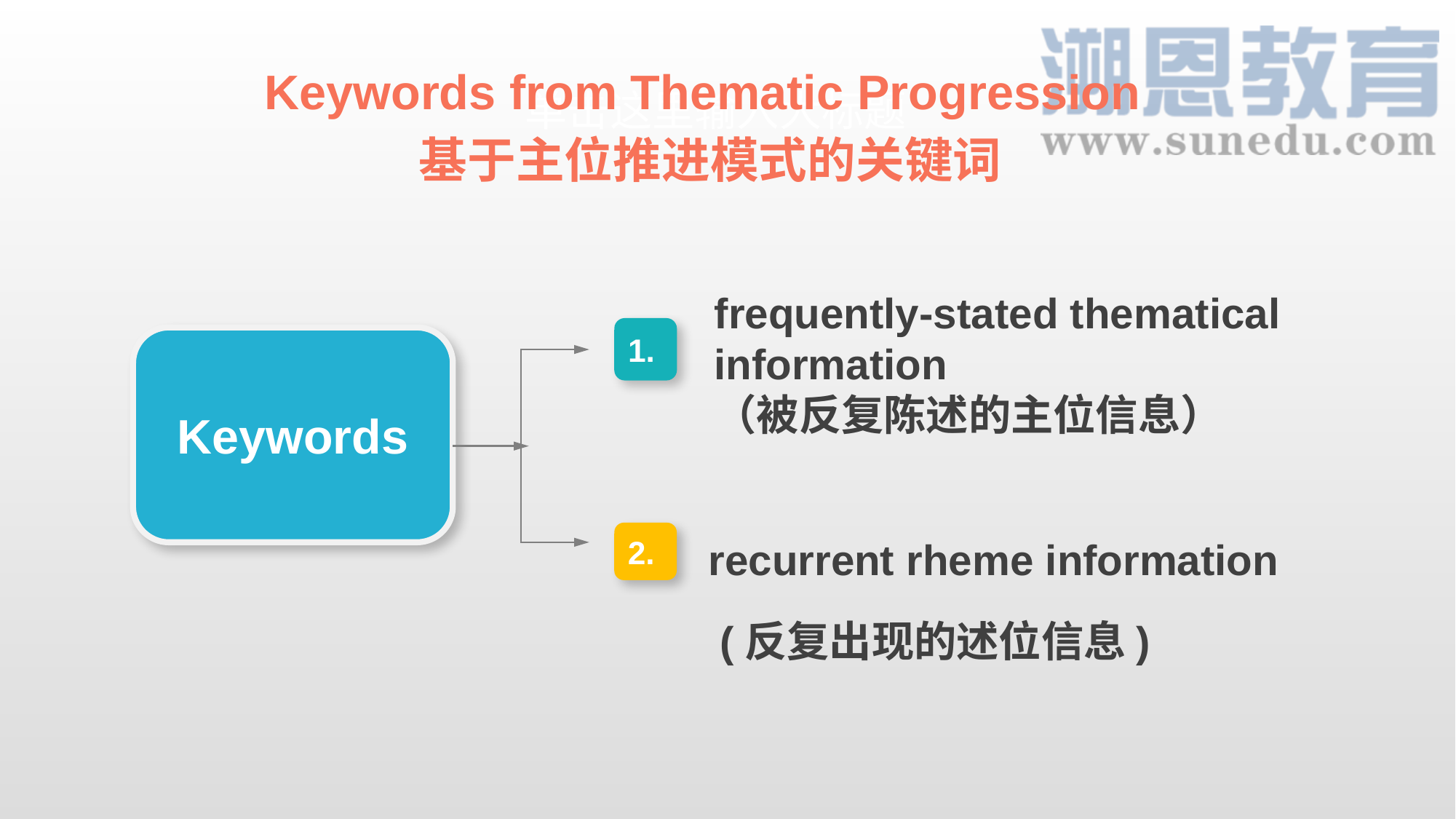

Keywords from Thematic Progression
基于主位推进模式的关键词
单击这里输入大标题
frequently-stated thematical information
（被反复陈述的主位信息）
1.
Keywords

recurrent rheme information
 (反复出现的述位信息)
2.